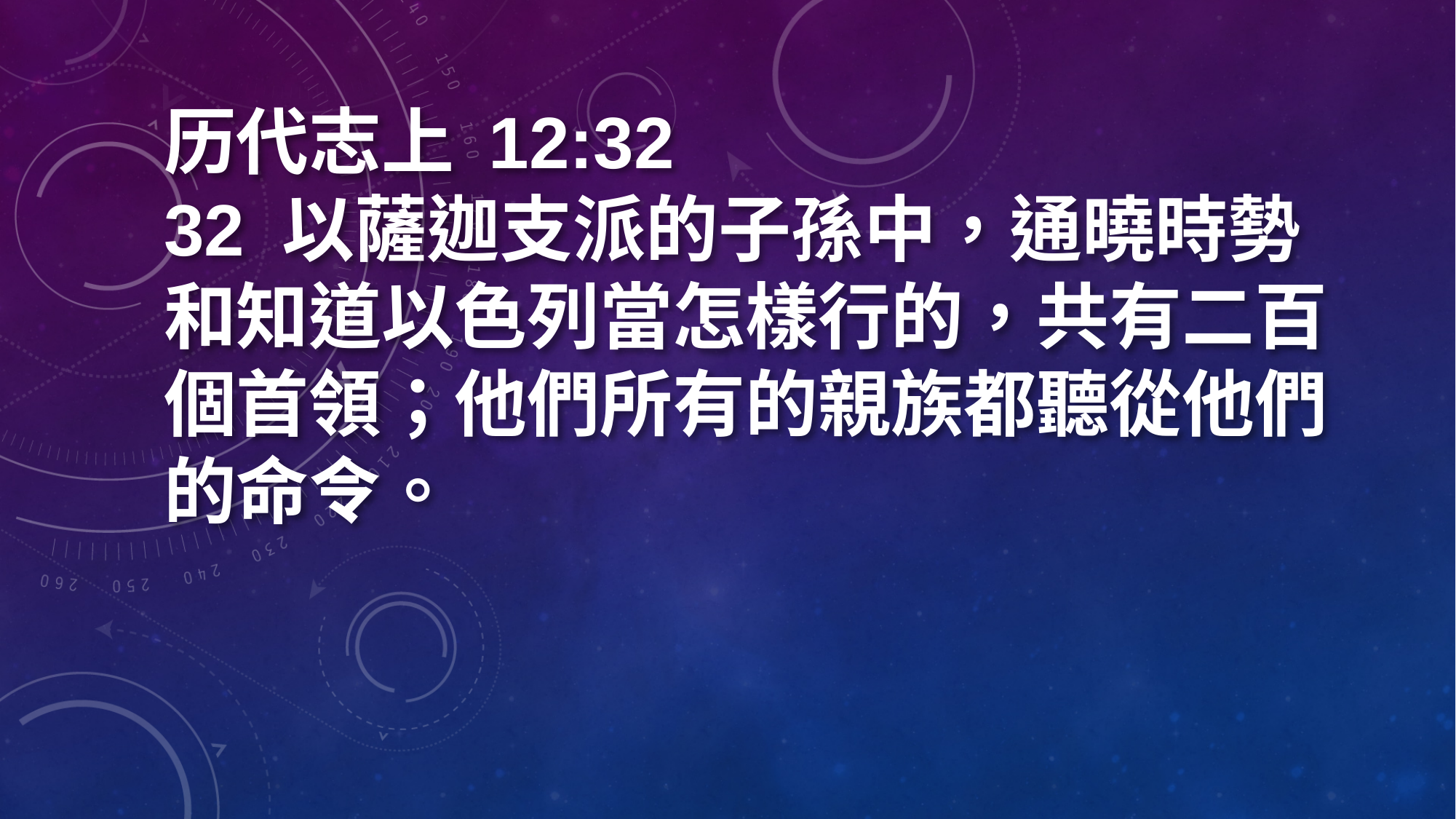

历代志上 12:32
32 以薩迦支派的子孫中，通曉時勢和知道以色列當怎樣行的，共有二百個首領；他們所有的親族都聽從他們的命令。